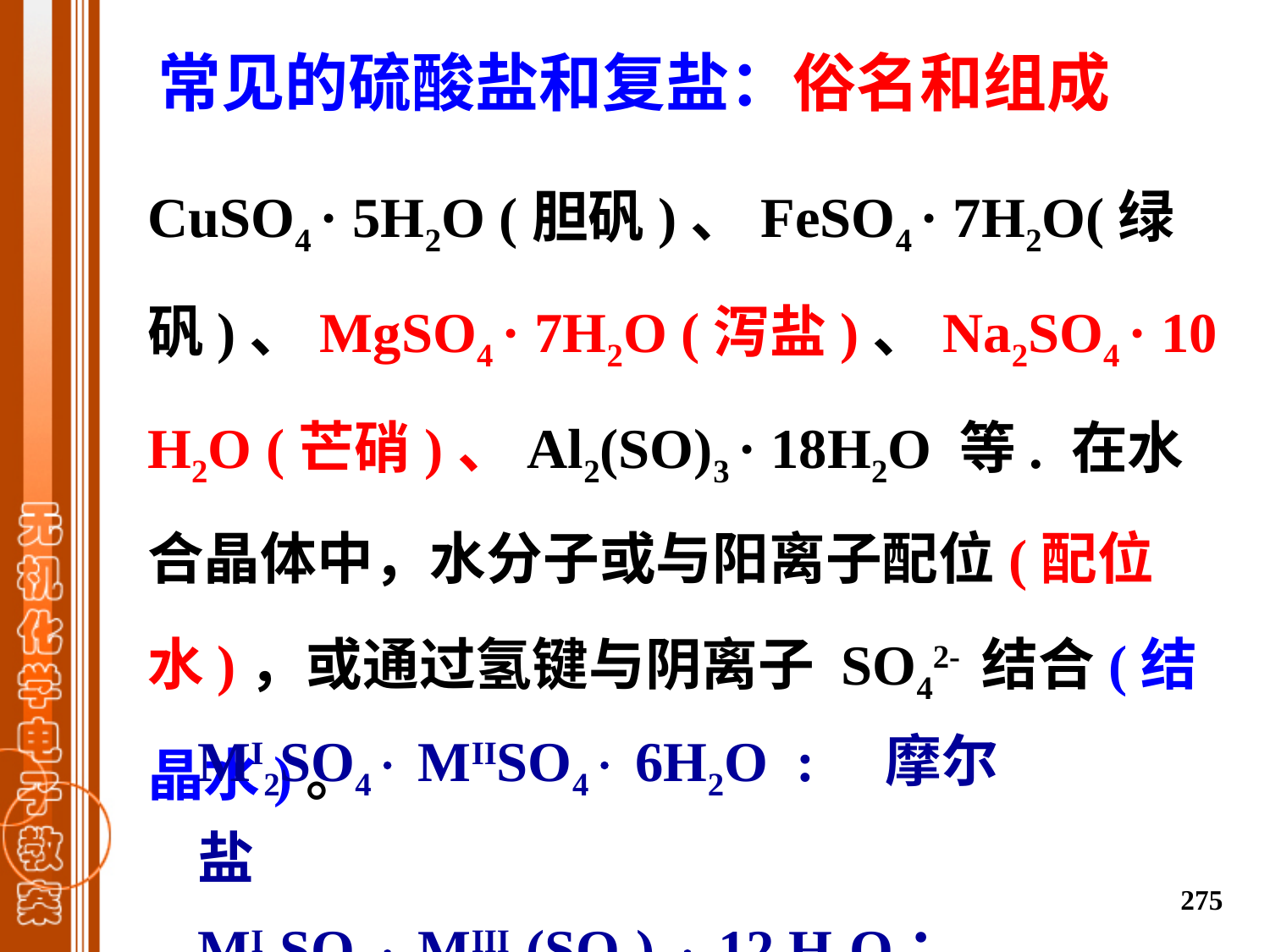

常见的硫酸盐和复盐：俗名和组成
CuSO4 · 5H2O (胆矾)、FeSO4 · 7H2O(绿矾)、MgSO4 · 7H2O (泻盐)、Na2SO4 · 10 H2O (芒硝)、Al2(SO)3 · 18H2O 等. 在水合晶体中，水分子或与阳离子配位(配位水)，或通过氢键与阴离子 SO42- 结合(结晶水)。
MI2SO4⋅ MIISO4⋅ 6H2O  :    摩尔盐
MI2SO4⋅ MIII2(SO4)3⋅ 12 H2O： 矾
275